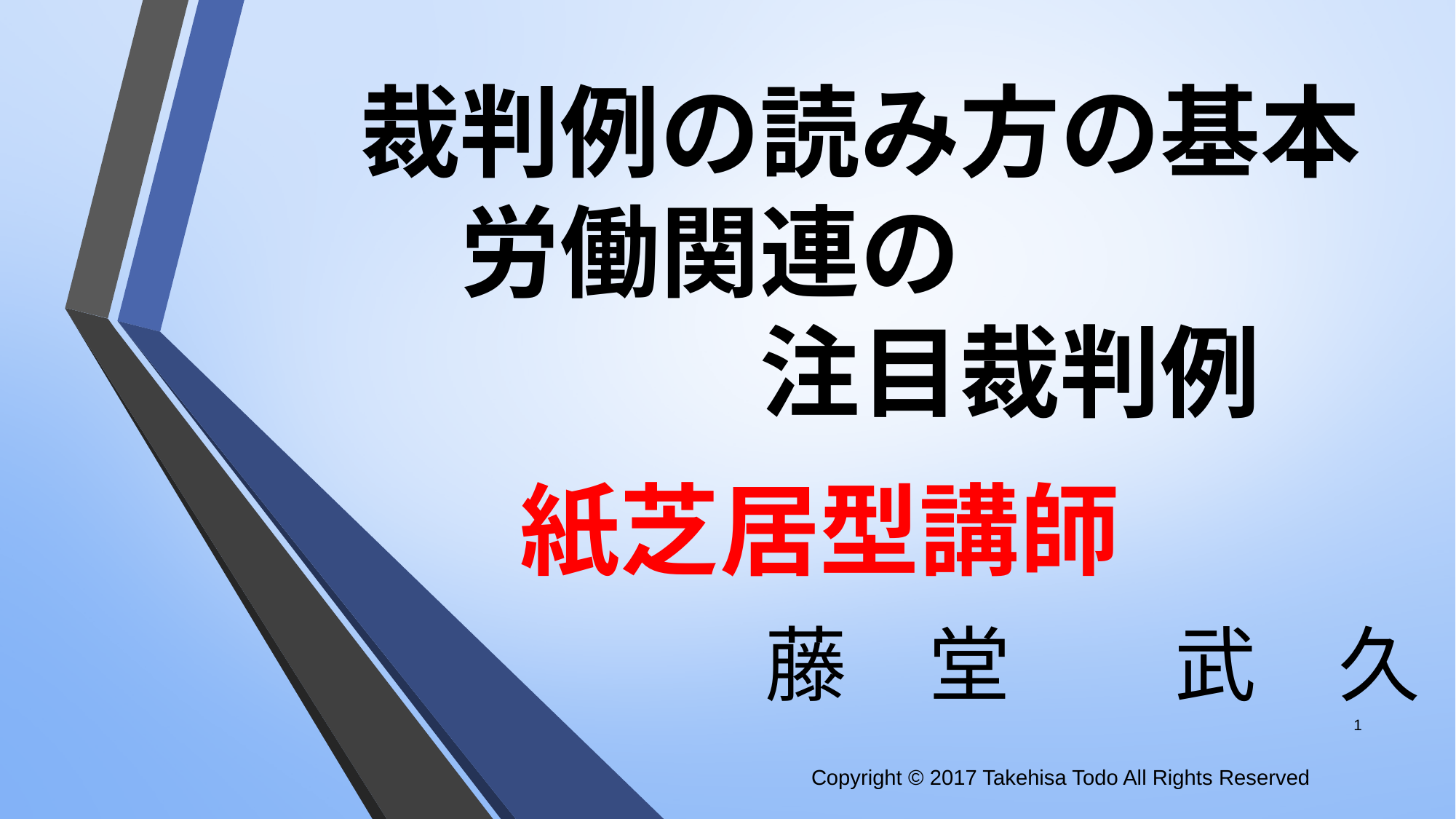

# 裁判例の読み方の基本 　労働関連の 　　　　注目裁判例
　紙芝居型講師
　　　　藤　堂　　武　久
1
Copyright © 2017 Takehisa Todo All Rights Reserved